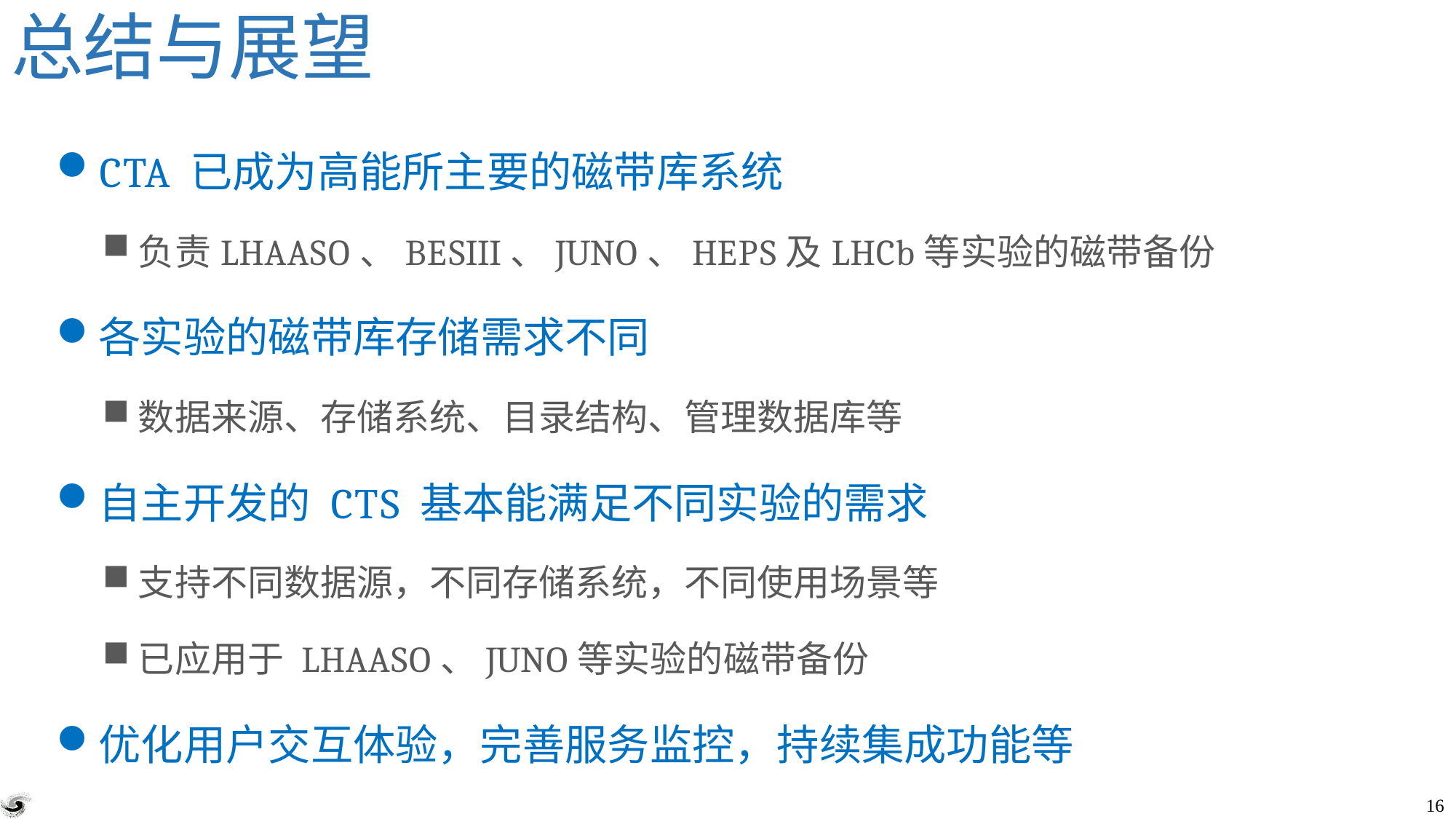

# 总结与展望
CTA 已成为高能所主要的磁带库系统
负责LHAASO、BESIII、JUNO、HEPS及LHCb等实验的磁带备份
各实验的磁带库存储需求不同
数据来源、存储系统、目录结构、管理数据库等
自主开发的 CTS 基本能满足不同实验的需求
支持不同数据源，不同存储系统，不同使用场景等
已应用于 LHAASO、JUNO等实验的磁带备份
优化用户交互体验，完善服务监控，持续集成功能等
16